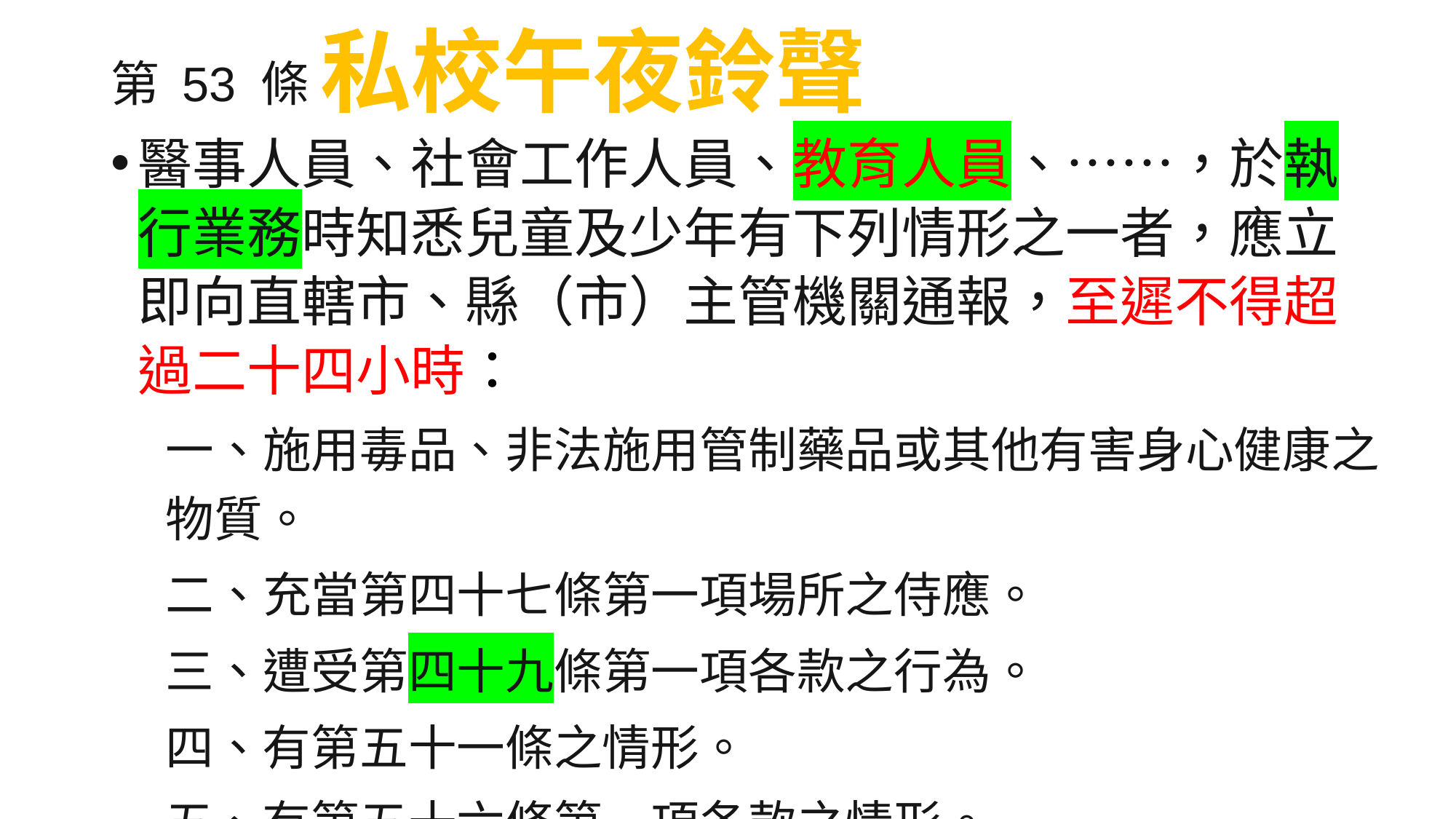

私校午夜鈴聲
第 53 條
醫事人員、社會工作人員、教育人員、……，於執行業務時知悉兒童及少年有下列情形之一者，應立即向直轄市、縣（市）主管機關通報，至遲不得超過二十四小時：
一、施用毒品、非法施用管制藥品或其他有害身心健康之物質。
二、充當第四十七條第一項場所之侍應。
三、遭受第四十九條第一項各款之行為。
四、有第五十一條之情形。
五、有第五十六條第一項各款之情形。
六、遭受其他傷害之情形。